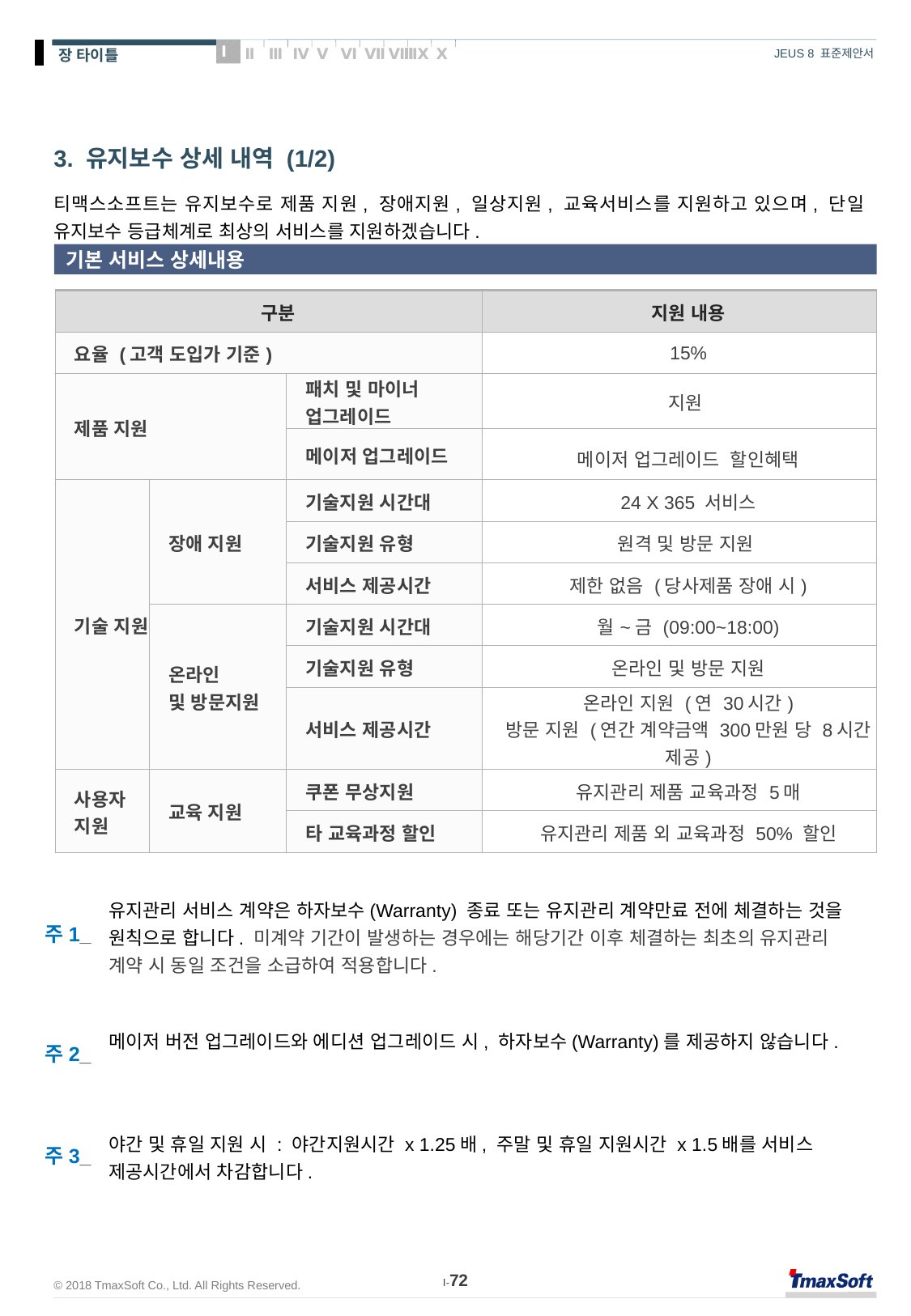

# 3. 유지보수 상세 내역 (1/2)
티맥스소프트는 유지보수로 제품 지원, 장애지원, 일상지원, 교육서비스를 지원하고 있으며, 단일 유지보수 등급체계로 최상의 서비스를 지원하겠습니다.
기본 서비스 상세내용
| 구분 |  |  | 지원 내용 |
| --- | --- | --- | --- |
| 요율 (고객 도입가 기준) |  |  | 15% |
| 제품 지원 |  | 패치 및 마이너 업그레이드 | 지원 |
|  |  | 메이저 업그레이드 | 메이저 업그레이드 할인혜택 |
| 기술 지원 | 장애 지원 | 기술지원 시간대 | 24 X 365 서비스 |
|  |  | 기술지원 유형 | 원격 및 방문 지원 |
|  |  | 서비스 제공시간 | 제한 없음 (당사제품 장애 시) |
|  | 온라인 및 방문지원 | 기술지원 시간대 | 월~금 (09:00~18:00) |
|  |  | 기술지원 유형 | 온라인 및 방문 지원 |
|  |  | 서비스 제공시간 | 온라인 지원 (연 30시간) 방문 지원 (연간 계약금액 300만원 당 8시간 제공) |
| 사용자 지원 | 교육 지원 | 쿠폰 무상지원 | 유지관리 제품 교육과정 5매 |
|  |  | 타 교육과정 할인 | 유지관리 제품 외 교육과정 50% 할인 |
유지관리 서비스 계약은 하자보수(Warranty) 종료 또는 유지관리 계약만료 전에 체결하는 것을 원칙으로 합니다. 미계약 기간이 발생하는 경우에는 해당기간 이후 체결하는 최초의 유지관리 계약 시 동일 조건을 소급하여 적용합니다.
주1_
메이저 버전 업그레이드와 에디션 업그레이드 시, 하자보수(Warranty)를 제공하지 않습니다.
주2_
야간 및 휴일 지원 시 : 야간지원시간 x 1.25배, 주말 및 휴일 지원시간 x 1.5배를 서비스 제공시간에서 차감합니다.
주3_